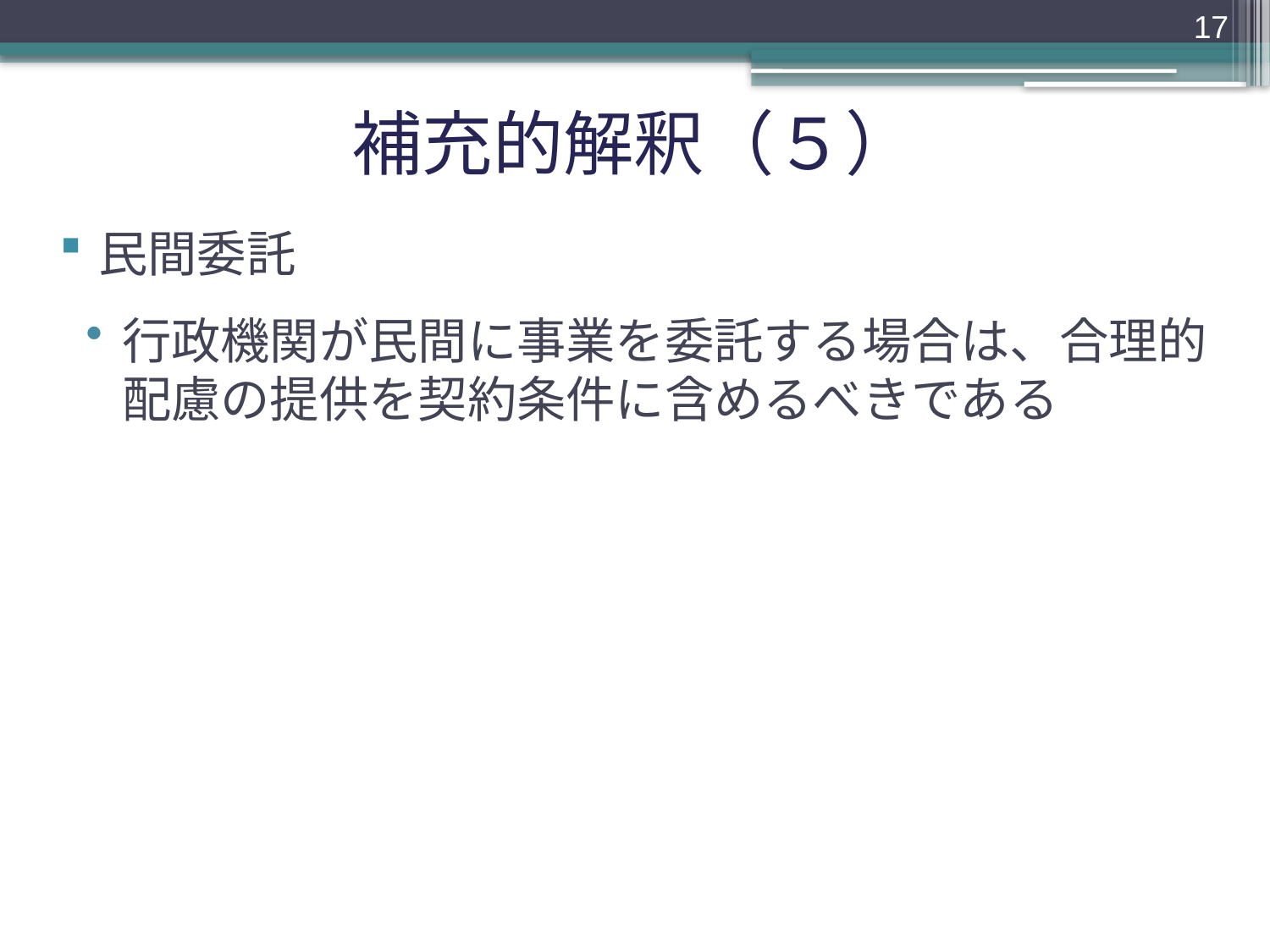

17
# 補充的解釈（５）
民間委託
行政機関が民間に事業を委託する場合は、合理的配慮の提供を契約条件に含めるべきである